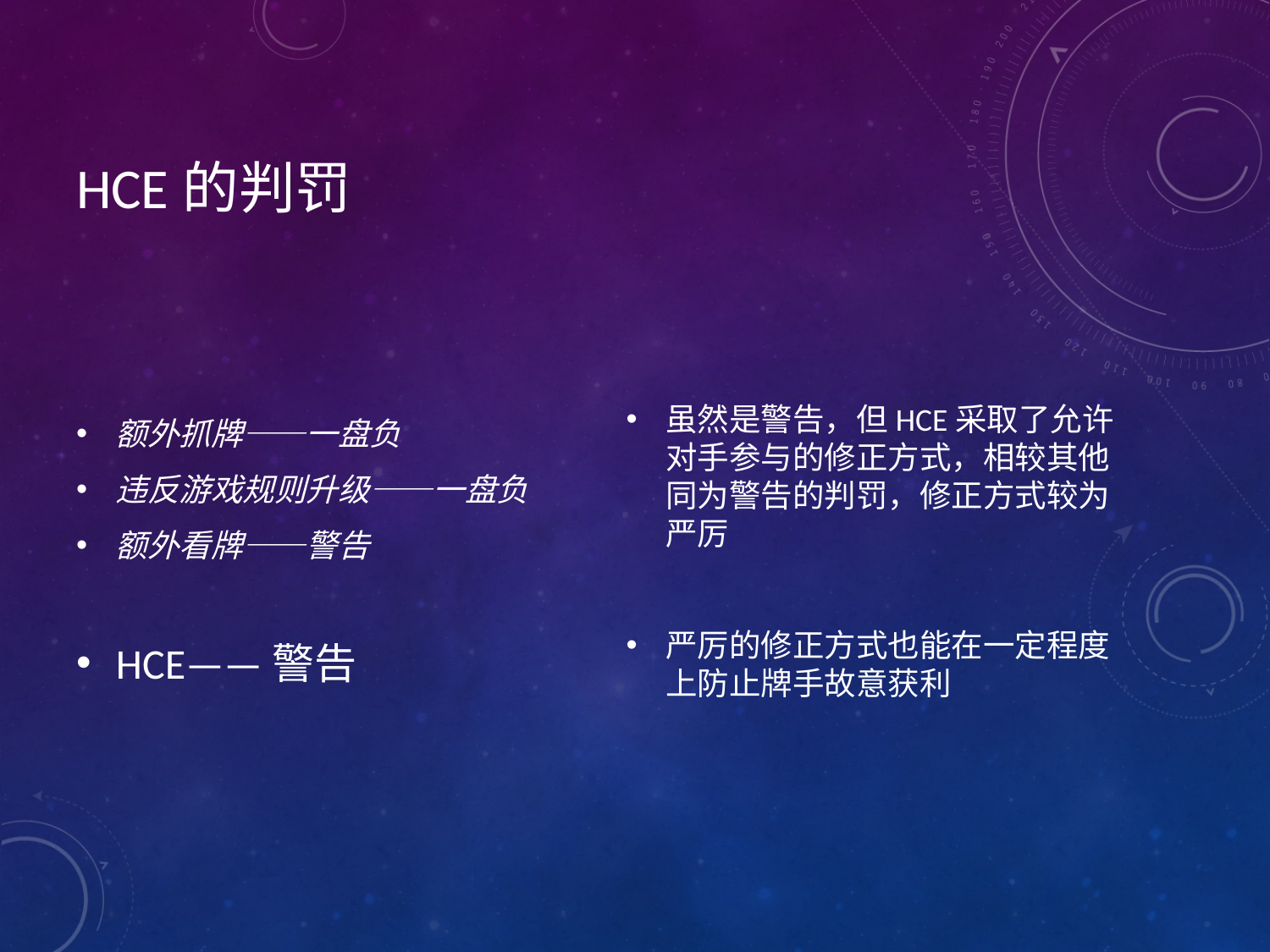

# HCE的判罚
额外抓牌——一盘负
违反游戏规则升级——一盘负
额外看牌——警告

HCE——警告
虽然是警告，但HCE采取了允许对手参与的修正方式，相较其他同为警告的判罚，修正方式较为严厉

严厉的修正方式也能在一定程度上防止牌手故意获利